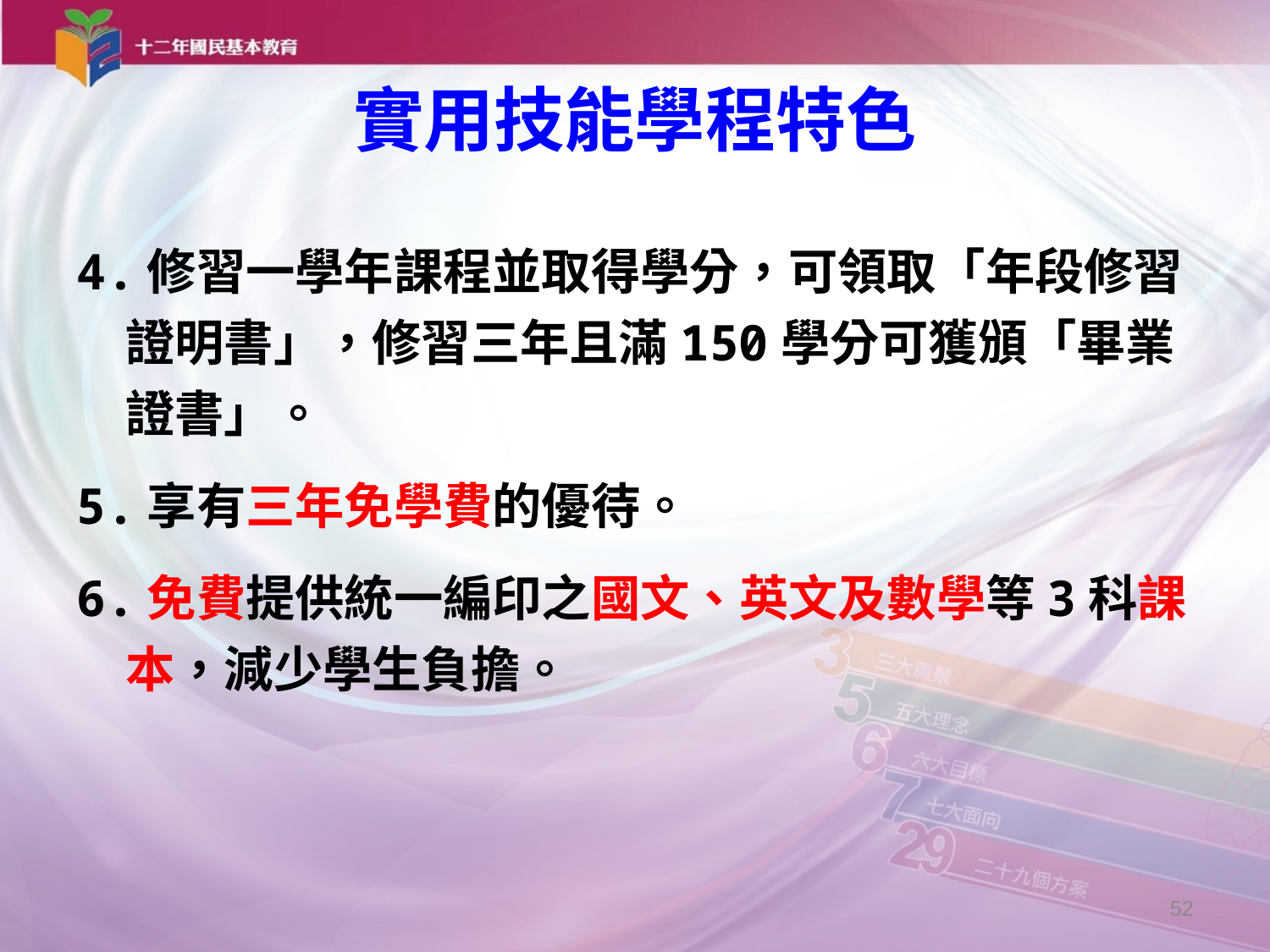

# 實用技能學程特色
4.修習一學年課程並取得學分，可領取「年段修習證明書」，修習三年且滿150學分可獲頒「畢業證書」。
5.享有三年免學費的優待。
6.免費提供統一編印之國文、英文及數學等3科課本，減少學生負擔。
52